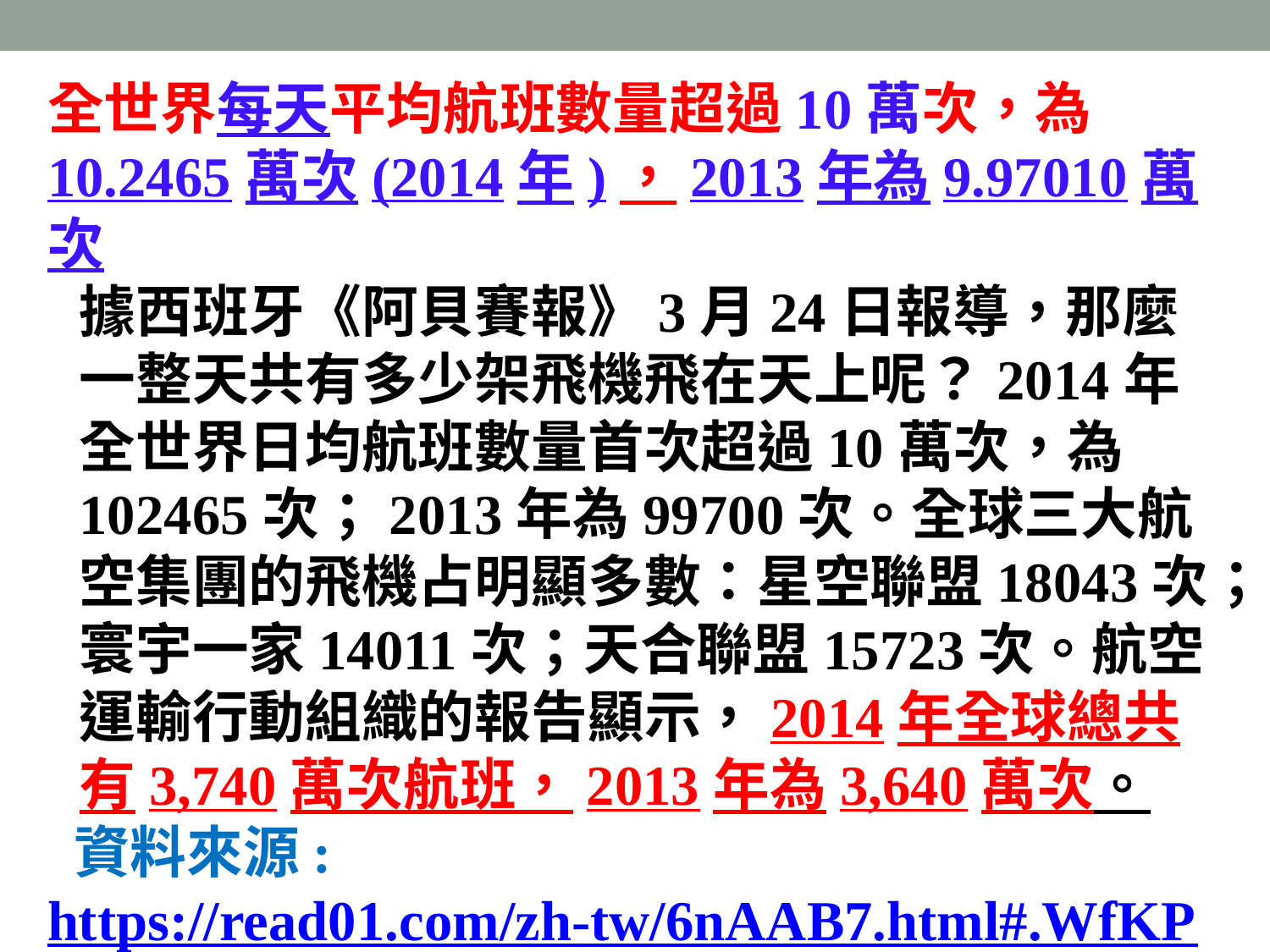

全世界每天平均航班數量超過10萬次，為10.2465萬次(2014年)，2013年為9.97010萬次
據西班牙《阿貝賽報》3月24日報導，那麼一整天共有多少架飛機飛在天上呢？2014年全世界日均航班數量首次超過10萬次，為102465次；2013年為99700次。全球三大航空集團的飛機占明顯多數：星空聯盟18043次；寰宇一家14011次；天合聯盟15723次。航空運輸行動組織的報告顯示，2014年全球總共有3,740萬次航班，2013年為3,640萬次。
 資料來源: https://read01.com/zh-tw/6nAAB7.html#.WfKPB1uCzmg